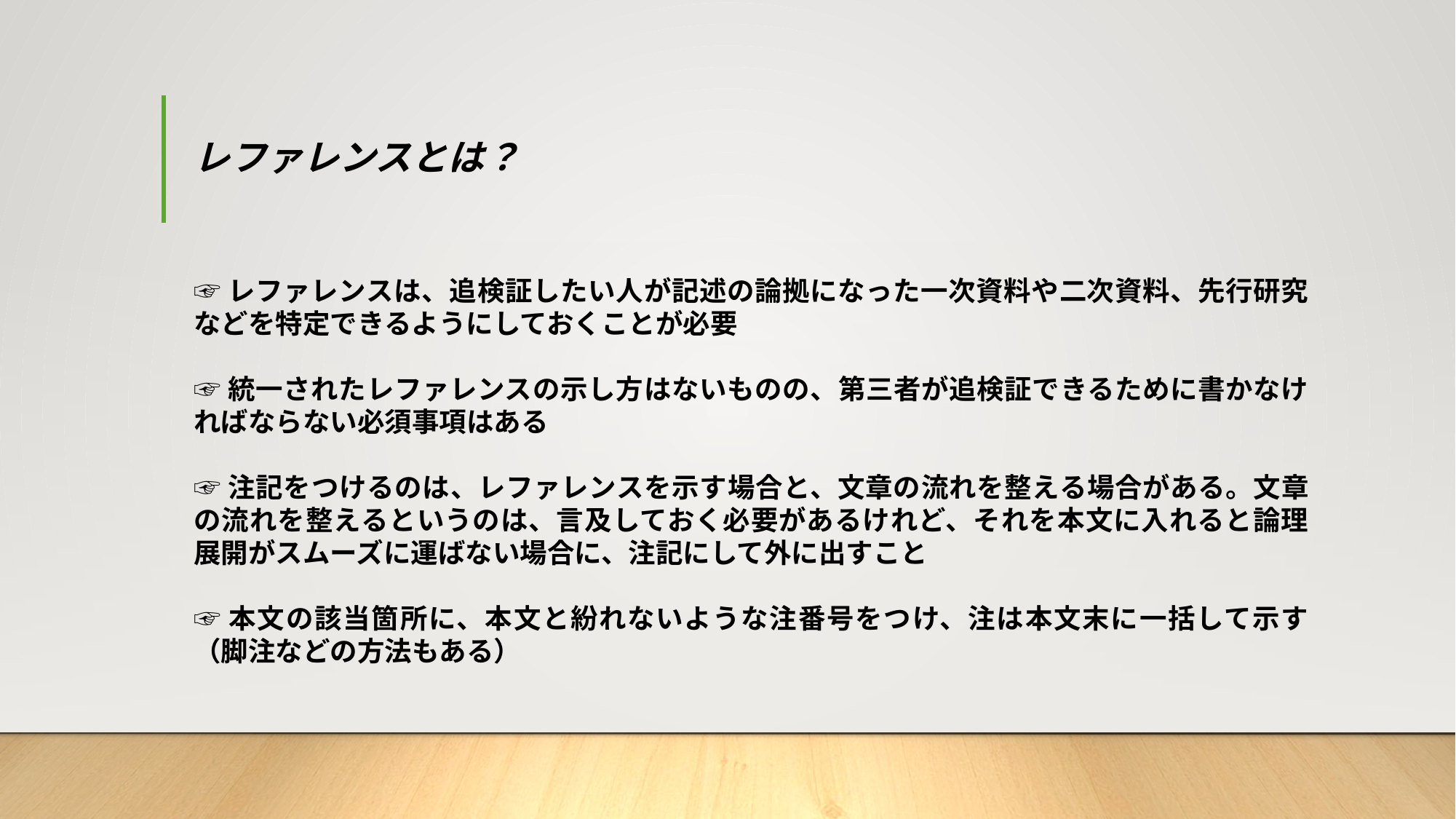

# レファレンスとは？
☞レファレンスは、追検証したい人が記述の論拠になった一次資料や二次資料、先行研究などを特定できるようにしておくことが必要

☞統一されたレファレンスの示し方はないものの、第三者が追検証できるために書かなければならない必須事項はある

☞注記をつけるのは、レファレンスを示す場合と、文章の流れを整える場合がある。文章の流れを整えるというのは、言及しておく必要があるけれど、それを本文に入れると論理展開がスムーズに運ばない場合に、注記にして外に出すこと

☞本文の該当箇所に、本文と紛れないような注番号をつけ、注は本文末に一括して示す（脚注などの方法もある）